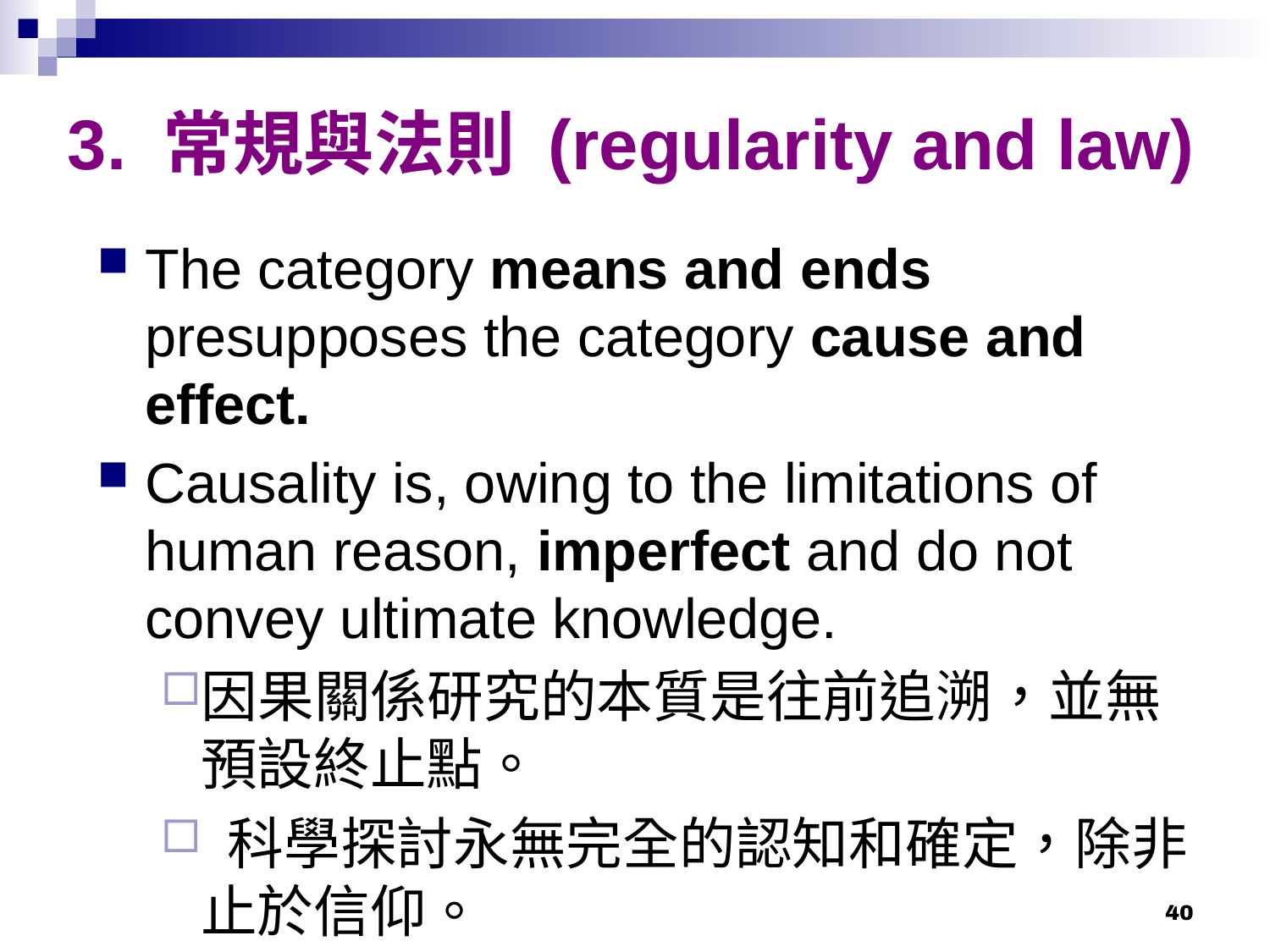

# 3. 常規與法則 (regularity and law)
The category means and ends presupposes the category cause and effect.
Causality is, owing to the limitations of human reason, imperfect and do not convey ultimate knowledge.
因果關係研究的本質是往前追溯，並無預設終止點。
 科學探討永無完全的認知和確定，除非止於信仰。

40